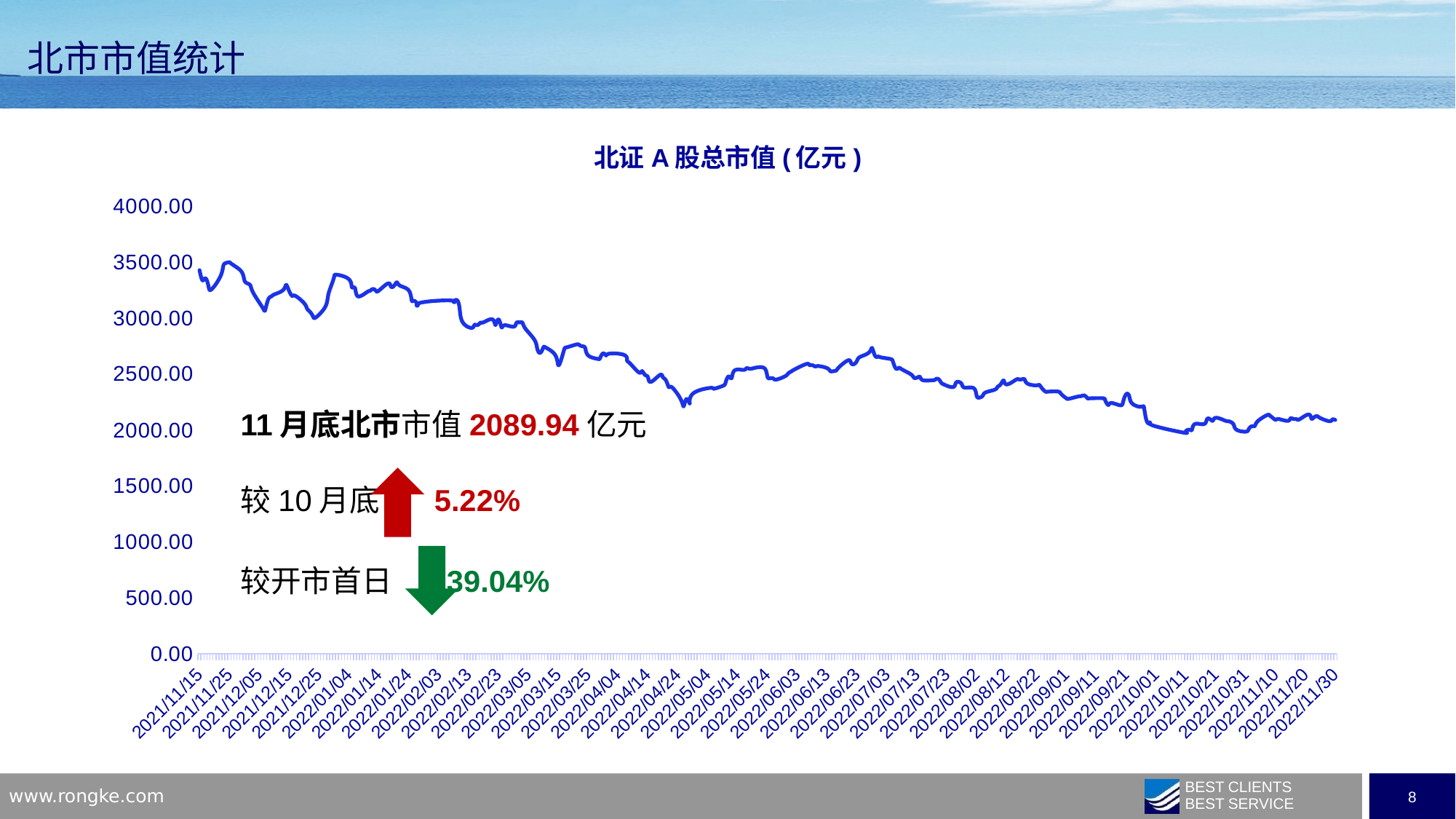

北市市值统计

### Chart: 北证A股总市值(亿元)

| Category | 总市值(亿元) |
|---|---|
| 44515 | 3428.5759513303 |
| 44516 | 3337.9568628848997 |
| 44517 | 3356.130353737 |
| 44518 | 3286.1487039574 |
| 44519 | 3256.8293599717 |
| 44522 | 3374.2969729549 |
| 44523 | 3470.8959454667997 |
| 44524 | 3494.5192382243 |
| 44525 | 3499.4840342552 |
| 44526 | 3479.820232069 |
| 44529 | 3416.7306639528997 |
| 44530 | 3339.8578092312 |
| 44531 | 3310.8719893859 |
| 44532 | 3293.0009402614 |
| 44533 | 3225.1343358414 |
| 44536 | 3098.0903632471004 |
| 44537 | 3075.2971180026 |
| 44538 | 3168.3233314715003 |
| 44539 | 3193.8585141340004 |
| 44540 | 3211.9849896087 |
| 44543 | 3252.373282845 |
| 44544 | 3298.6157618888 |
| 44545 | 3241.3333228171996 |
| 44546 | 3198.5995538653 |
| 44547 | 3199.9409373716 |
| 44550 | 3133.3801793876 |
| 44551 | 3083.9338524917 |
| 44552 | 3055.5158521326002 |
| 44553 | 3013.8655941202 |
| 44554 | 3008.4289673523 |
| 44557 | 3098.4201360173997 |
| 44558 | 3199.1943984945 |
| 44559 | 3286.3614181003004 |
| 44560 | 3366.6083313065 |
| 44561 | 3387.9960341453 |
| 44565 | 3347.0474720412 |
| 44566 | 3274.9428676415005 |
| 44567 | 3269.0342035435997 |
| 44568 | 3195.1546044662 |
| 44571 | 3232.7555167136998 |
| 44572 | 3244.1955760757 |
| 44573 | 3260.4522468284003 |
| 44574 | 3244.9253654737 |
| 44575 | 3246.5677230818 |
| 44578 | 3309.8801516265003 |
| 44579 | 3284.0662812068 |
| 44580 | 3287.3343519337 |
| 44581 | 3320.9456223701 |
| 44582 | 3291.4116270268 |
| 44585 | 3247.4923883290003 |
| 44586 | 3157.43654642 |
| 44587 | 3153.3665479090996 |
| 44588 | 3110.9801076646995 |
| 44589 | 3138.5755226271003 |
| 44599 | 3158.1665576677 |
| 44600 | 3142.274801342 |
| 44601 | 3163.0395724593 |
| 44602 | 3088.2912036683 |
| 44603 | 2964.9438954684997 |
| 44606 | 2913.1479531198997 |
| 44607 | 2940.7381370923 |
| 44608 | 2938.7507942955 |
| 44609 | 2960.4505713822996 |
| 44610 | 2963.2233035338 |
| 44613 | 2989.0550082359005 |
| 44614 | 2939.2109625707 |
| 44615 | 2989.79776808 |
| 44616 | 2920.2646736087 |
| 44617 | 2936.8546866105 |
| 44620 | 2923.5075655599 |
| 44621 | 2957.6255019363 |
| 44622 | 2962.3190281349 |
| 44623 | 2960.0287858674 |
| 44624 | 2907.3073116936 |
| 44627 | 2808.3575787352 |
| 44628 | 2725.2702605502 |
| 44629 | 2690.4753620648003 |
| 44630 | 2737.518466201 |
| 44631 | 2735.0599131238 |
| 44634 | 2670.0671249501 |
| 44635 | 2580.6940821371 |
| 44636 | 2631.0336771172 |
| 44637 | 2720.8142226864 |
| 44638 | 2740.8863346155 |
| 44641 | 2764.6732737289003 |
| 44642 | 2761.5715485428996 |
| 44643 | 2749.4004080045 |
| 44644 | 2734.5588414786 |
| 44645 | 2667.525089073 |
| 44648 | 2637.0765702841 |
| 44649 | 2643.0511743379 |
| 44650 | 2685.1544022451003 |
| 44651 | 2665.8576734851 |
| 44652 | 2682.2859410705 |
| 44657 | 2671.8451324565 |
| 44658 | 2624.4671652048 |
| 44659 | 2595.9717361225 |
| 44662 | 2515.0995134425 |
| 44663 | 2527.6423609013 |
| 44664 | 2493.9531175975 |
| 44665 | 2473.0667618846 |
| 44666 | 2430.6860555497 |
| 44669 | 2492.5170590691 |
| 44670 | 2472.9623329217998 |
| 44671 | 2445.3168000585 |
| 44672 | 2383.0183074899 |
| 44673 | 2383.1236938231 |
| 44676 | 2273.2804791235 |
| 44677 | 2214.6633034592 |
| 44678 | 2278.856299 |
| 44679 | 2235.2637567272 |
| 44680 | 2324.5854777597 |
| 44686 | 2377.0895278047 |
| 44687 | 2369.1169575306 |
| 44690 | 2394.6138051005 |
| 44691 | 2426.9315998911998 |
| 44692 | 2479.0184106346 |
| 44693 | 2463.0070470548003 |
| 44694 | 2532.6549296435 |
| 44697 | 2537.6384270129 |
| 44698 | 2553.6094597512 |
| 44699 | 2547.9095421927 |
| 44700 | 2550.9040360423 |
| 44701 | 2557.3464398337 |
| 44704 | 2552.2311311174 |
| 44705 | 2476.3177645917003 |
| 44706 | 2463.4165480547 |
| 44707 | 2460.4851280681 |
| 44708 | 2451.5791956833 |
| 44711 | 2482.8128363789 |
| 44712 | 2508.1826243535 |
| 44713 | 2524.2465725135003 |
| 44714 | 2540.9284798664003 |
| 44718 | 2590.6412474904 |
| 44719 | 2581.4830084581 |
| 44720 | 2579.7770665999 |
| 44721 | 2568.0126912785 |
| 44722 | 2572.2298493085 |
| 44725 | 2552.7782005229 |
| 44726 | 2527.2471293113 |
| 44727 | 2526.0401505503 |
| 44728 | 2532.7188051279 |
| 44729 | 2563.4270969749 |
| 44732 | 2623.4627156877 |
| 44733 | 2598.4462609848 |
| 44734 | 2590.1727919094 |
| 44735 | 2621.364510214 |
| 44736 | 2654.0406941154 |
| 44739 | 2694.2720390372 |
| 44740 | 2733.6922925311 |
| 44741 | 2664.2823357351 |
| 44742 | 2656.9364594102 |
| 44743 | 2649.6647238305 |
| 44746 | 2636.1976445497 |
| 44747 | 2610.5464871876998 |
| 44748 | 2549.8576941479 |
| 44749 | 2557.0739580242002 |
| 44750 | 2542.3089229146 |
| 44753 | 2497.9495190544 |
| 44754 | 2468.0115687925 |
| 44755 | 2468.4810390833 |
| 44756 | 2475.9719082218 |
| 44757 | 2445.8052718366002 |
| 44760 | 2445.1333720407 |
| 44761 | 2448.8706320805 |
| 44762 | 2459.0523129217 |
| 44763 | 2428.3469901828 |
| 44764 | 2407.9091578223 |
| 44767 | 2383.9270633482 |
| 44768 | 2420.5123652232 |
| 44769 | 2430.4908138197 |
| 44770 | 2410.6907855673003 |
| 44771 | 2379.3961498989 |
| 44774 | 2374.2475381791 |
| 44775 | 2304.620348632 |
| 44776 | 2290.8833209747 |
| 44777 | 2306.2408256070003 |
| 44778 | 2336.9410543728 |
| 44781 | 2360.771803004 |
| 44782 | 2386.7546662427 |
| 44783 | 2408.2789945916 |
| 44784 | 2444.1368434599 |
| 44785 | 2408.1468256328 |
| 44788 | 2447.9130904453 |
| 44789 | 2453.983781881 |
| 44790 | 2453.3002603415 |
| 44791 | 2453.8745580469 |
| 44792 | 2415.2917920971 |
| 44795 | 2399.7551913023003 |
| 44796 | 2402.3845706931 |
| 44797 | 2368.5689144425 |
| 44798 | 2343.8314730273 |
| 44799 | 2343.6585266105 |
| 44802 | 2344.9567594642003 |
| 44803 | 2330.8671575078 |
| 44804 | 2304.1924701628 |
| 44805 | 2283.427476892 |
| 44806 | 2280.815094687 |
| 44809 | 2300.582094558 |
| 44810 | 2303.7982285530998 |
| 44811 | 2309.0180874848998 |
| 44812 | 2285.8588465577 |
| 44813 | 2283.9842034234 |
| 44817 | 2285.0950709608 |
| 44818 | 2265.0725132695998 |
| 44819 | 2224.2344762373 |
| 44820 | 2242.3535614657003 |
| 44823 | 2221.5109043202 |
| 44824 | 2254.9678482881 |
| 44825 | 2320.6898765904 |
| 44826 | 2304.5756532232 |
| 44827 | 2238.2311965105 |
| 44830 | 2207.8120529939997 |
| 44831 | 2197.7790738504 |
| 44832 | 2073.2144555625 |
| 44833 | 2068.2563679052 |
| 44834 | 2040.8257278304002 |
| 44844 | 1978.398494145 |
| 44845 | 1984.7716181260998 |
| 44846 | 2003.1942437725 |
| 44847 | 2002.6911710579998 |
| 44848 | 2054.4090966727 |
| 44851 | 2053.4432029189998 |
| 44852 | 2095.7671164262 |
| 44853 | 2098.8158033058 |
| 44854 | 2083.2101657970998 |
| 44855 | 2110.3291370638 |
| 44858 | 2085.7131091028 |
| 44859 | 2079.5030631054 |
| 44860 | 2072.2454686923 |
| 44861 | 2046.1303065811999 |
| 44862 | 2001.9982215109 |
| 44865 | 1986.2521048689002 |
| 44866 | 2008.8640250256 |
| 44867 | 2034.2889743169 |
| 44868 | 2036.7123895503 |
| 44869 | 2079.1326000672 |
| 44872 | 2132.22324658 |
| 44873 | 2131.6354336539002 |
| 44874 | 2109.9180339796 |
| 44875 | 2091.3927363896 |
| 44876 | 2098.692422793 |
| 44879 | 2082.345505906 |
| 44880 | 2105.2855231487 |
| 44881 | 2099.4240300391 |
| 44882 | 2097.7433330992003 |
| 44883 | 2096.7891785334 |
| 44886 | 2139.5132023937 |
| 44887 | 2102.182102752 |
| 44888 | 2117.462768905 |
| 44889 | 2123.5493481583 |
| 44890 | 2106.8051502988 |
| 44893 | 2079.8486299445003 |
| 44894 | 2095.1116648466 |
| 44895 | 2089.9444484363003 |
11月底北市市值2089.94亿元

较10月底       5.22%

较开市首日       39.04%